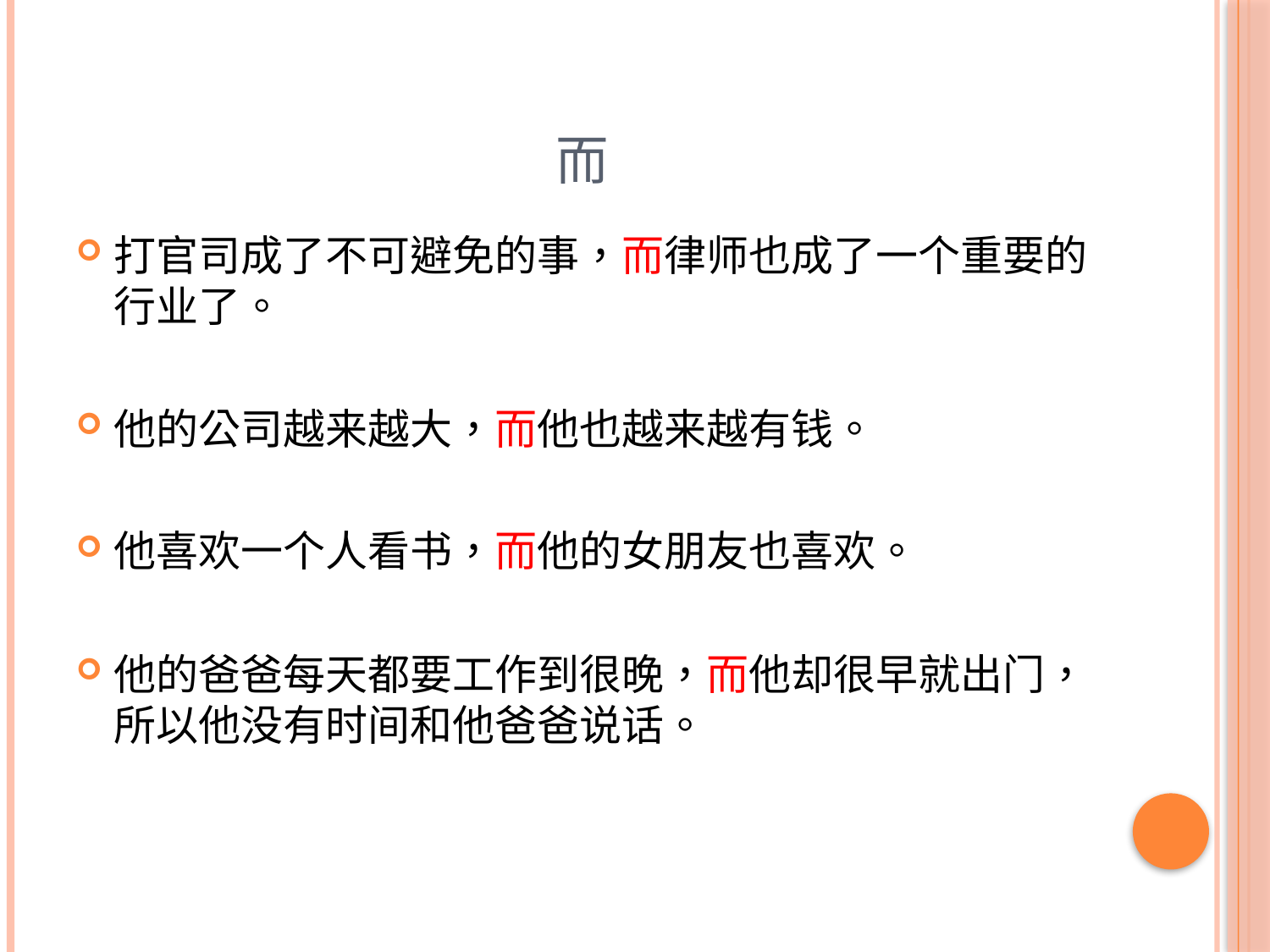

# 而
打官司成了不可避免的事，而律师也成了一个重要的行业了。

他的公司越来越大，而他也越来越有钱。

他喜欢一个人看书，而他的女朋友也喜欢。

他的爸爸每天都要工作到很晚，而他却很早就出门，所以他没有时间和他爸爸说话。